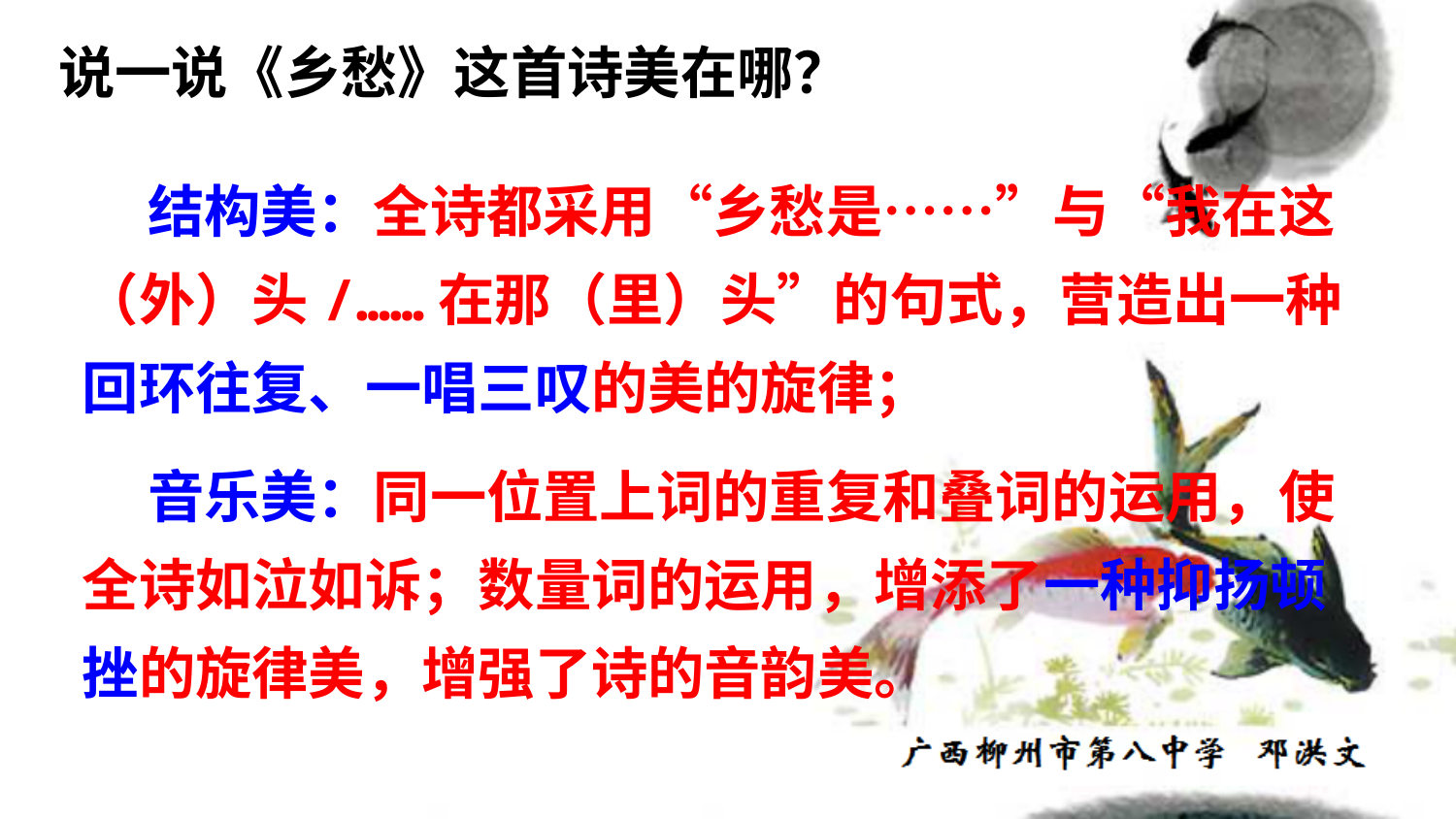

说一说《乡愁》这首诗美在哪？
    结构美：全诗都采用“乡愁是……”与“我在这（外）头/……在那（里）头”的句式，营造出一种回环往复、一唱三叹的美的旋律；
    音乐美：同一位置上词的重复和叠词的运用，使全诗如泣如诉；数量词的运用，增添了一种抑扬顿挫的旋律美，增强了诗的音韵美。